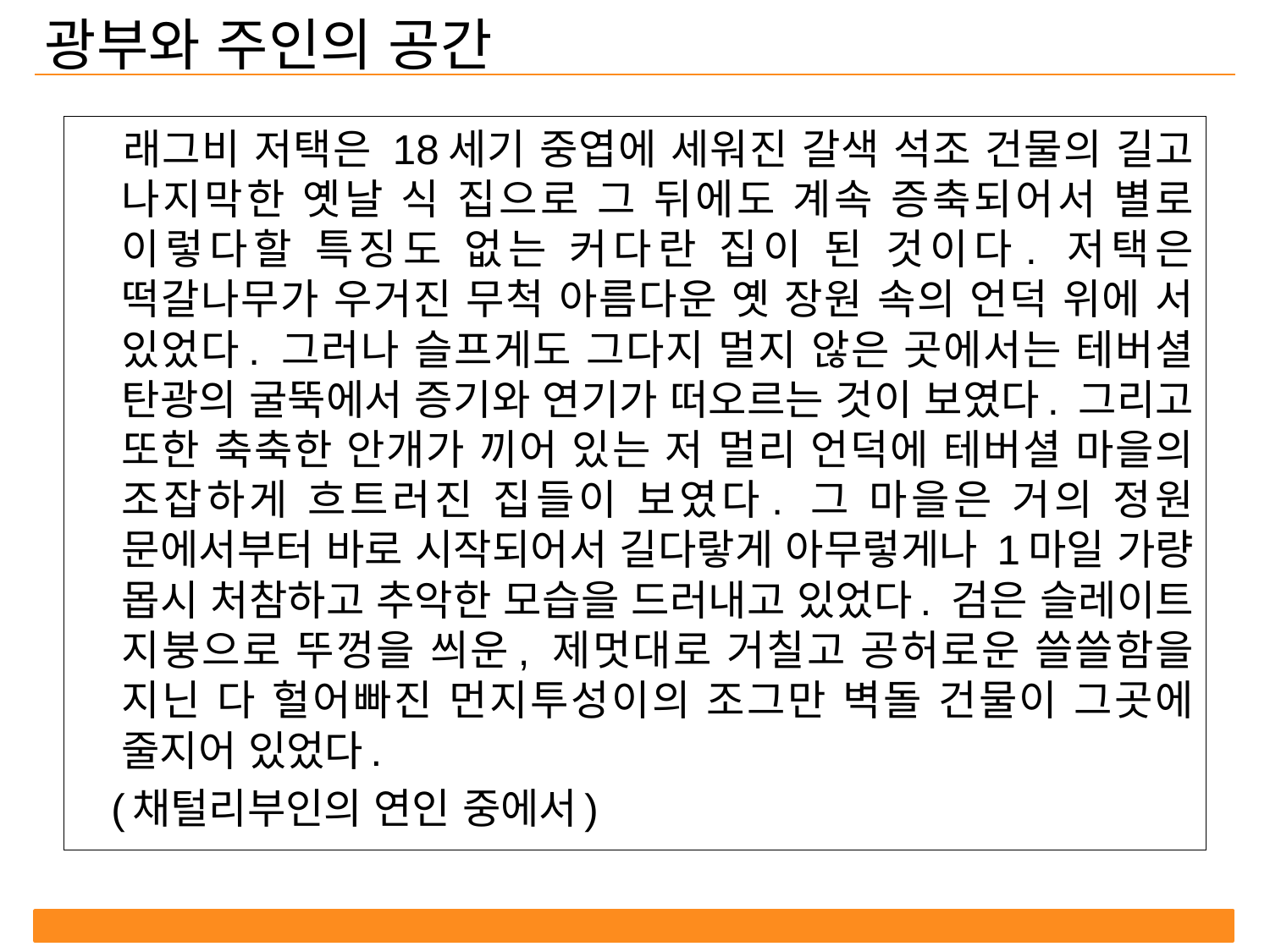

광부와 주인의 공간
   래그비 저택은 18세기 중엽에 세워진 갈색 석조 건물의 길고 나지막한 옛날 식 집으로 그 뒤에도 계속 증축되어서 별로 이렇다할 특징도 없는 커다란 집이 된 것이다. 저택은 떡갈나무가 우거진 무척 아름다운 옛 장원 속의 언덕 위에 서 있었다. 그러나 슬프게도 그다지 멀지 않은 곳에서는 테버셜 탄광의 굴뚝에서 증기와 연기가 떠오르는 것이 보였다. 그리고 또한 축축한 안개가 끼어 있는 저 멀리 언덕에 테버셜 마을의 조잡하게 흐트러진 집들이 보였다. 그 마을은 거의 정원 문에서부터 바로 시작되어서 길다랗게 아무렇게나 1마일 가량 몹시 처참하고 추악한 모습을 드러내고 있었다. 검은 슬레이트 지붕으로 뚜껑을 씌운, 제멋대로 거칠고 공허로운 쓸쓸함을 지닌 다 헐어빠진 먼지투성이의 조그만 벽돌 건물이 그곳에 줄지어 있었다.
   (채털리부인의 연인 중에서)